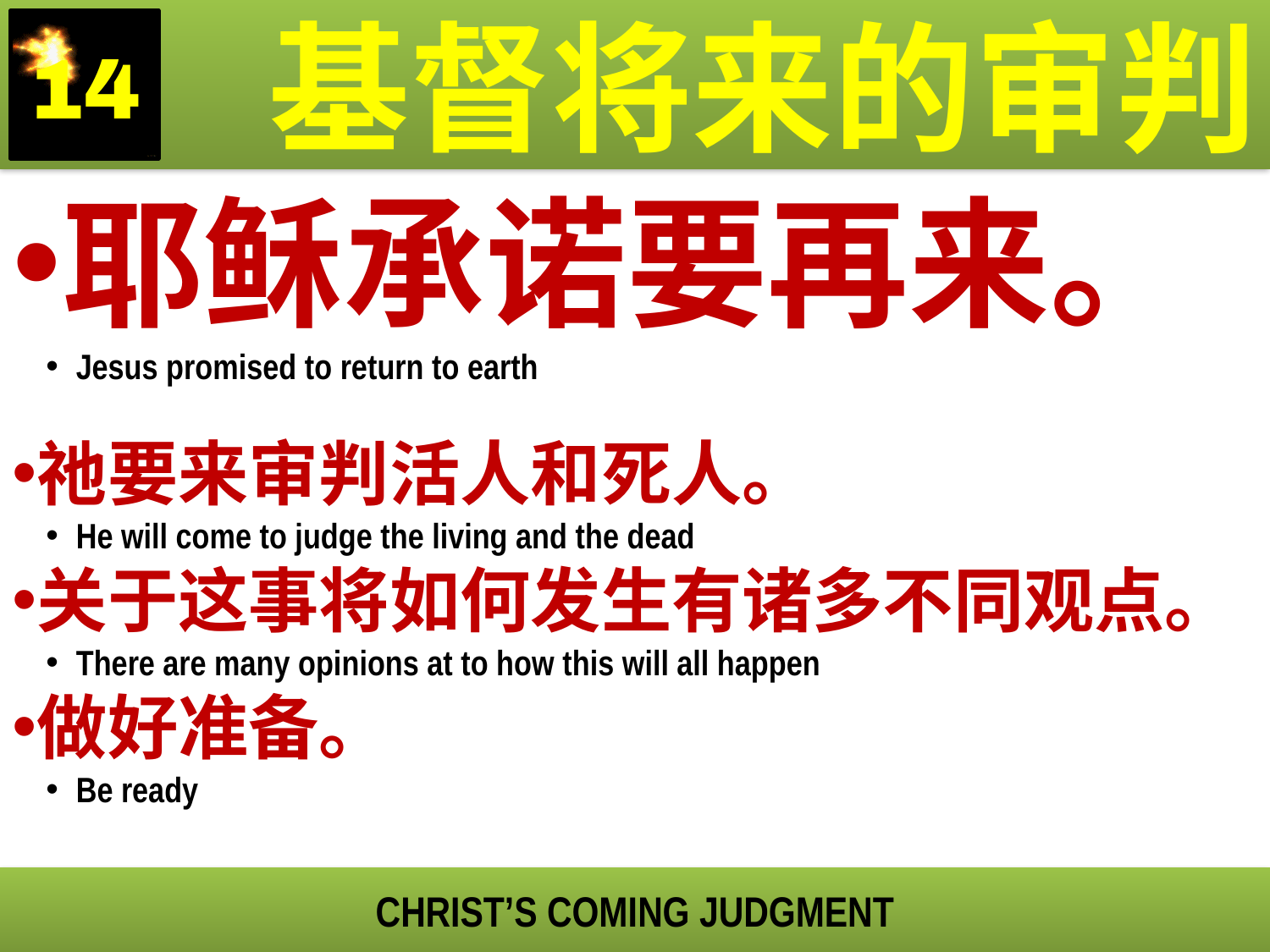

基督将来的审判
14
耶稣承诺要再来。
Jesus promised to return to earth

祂要来审判活人和死人。
He will come to judge the living and the dead
关于这事将如何发生有诸多不同观点。
There are many opinions at to how this will all happen
做好准备。
Be ready
CHRIST’S COMING JUDGMENT